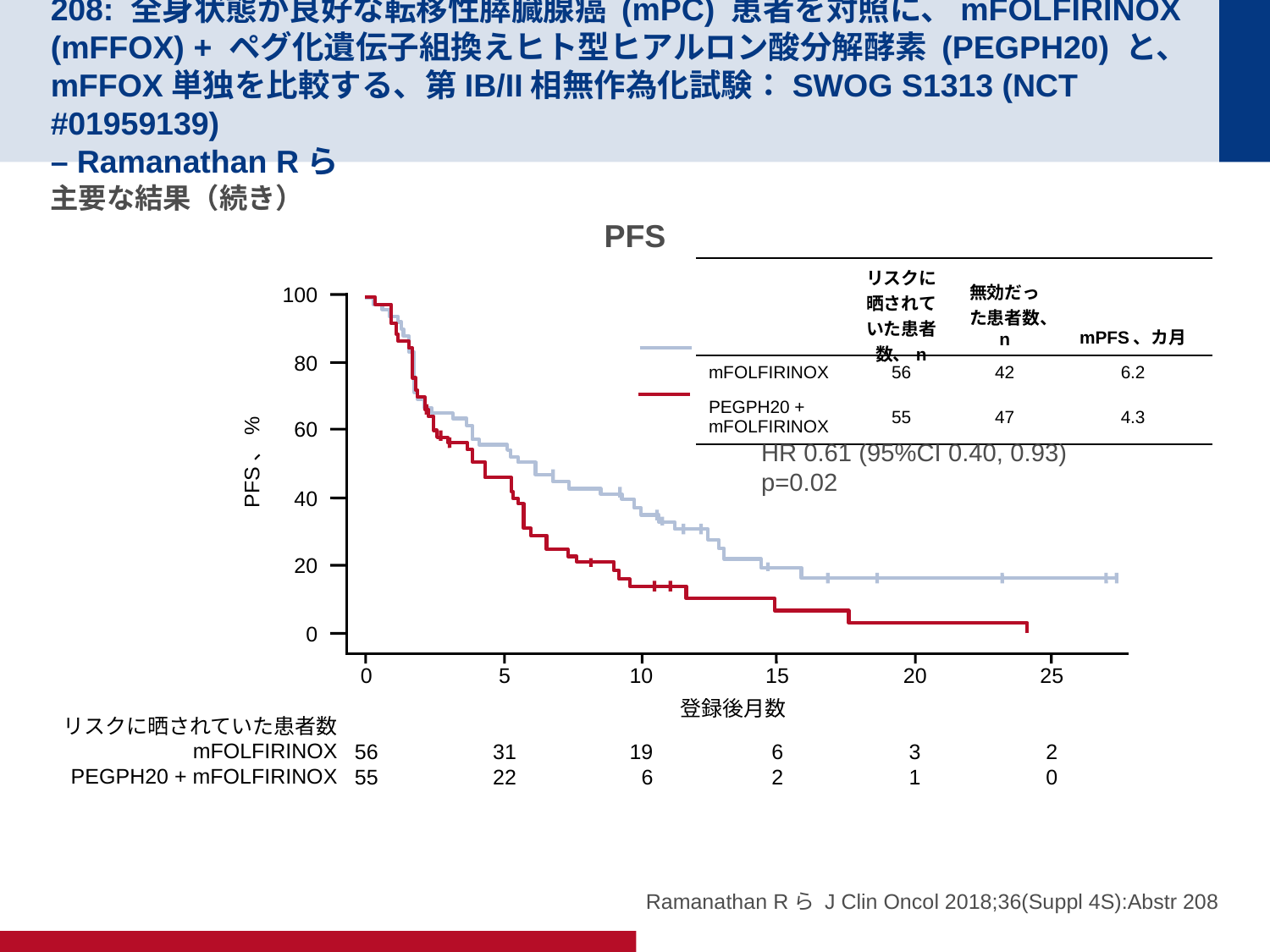

# 208: 全身状態が良好な転移性膵臓腺癌 (mPC) 患者を対照に、mFOLFIRINOX (mFFOX) + ペグ化遺伝子組換えヒト型ヒアルロン酸分解酵素 (PEGPH20) と、mFFOX単独を比較する、第IB/II相無作為化試験：SWOG S1313 (NCT #01959139) – Ramanathan Rら
主要な結果（続き）
PFS
|  | リスクに晒されていた患者数、n | 無効だった患者数、n | mPFS、カ月 |
| --- | --- | --- | --- |
| mFOLFIRINOX | 56 | 42 | 6.2 |
| PEGPH20 + mFOLFIRINOX | 55 | 47 | 4.3 |
100

80
60
PFS、%
40
20
0
0

56
55
5

31
22
10

19
6
15

6
2
20

3
1
25

2
0

登録後月数

HR 0.61 (95%CI 0.40, 0.93)
p=0.02
リスクに晒されていた患者数
mFOLFIRINOX
PEGPH20 + mFOLFIRINOX

Ramanathan Rら J Clin Oncol 2018;36(Suppl 4S):Abstr 208